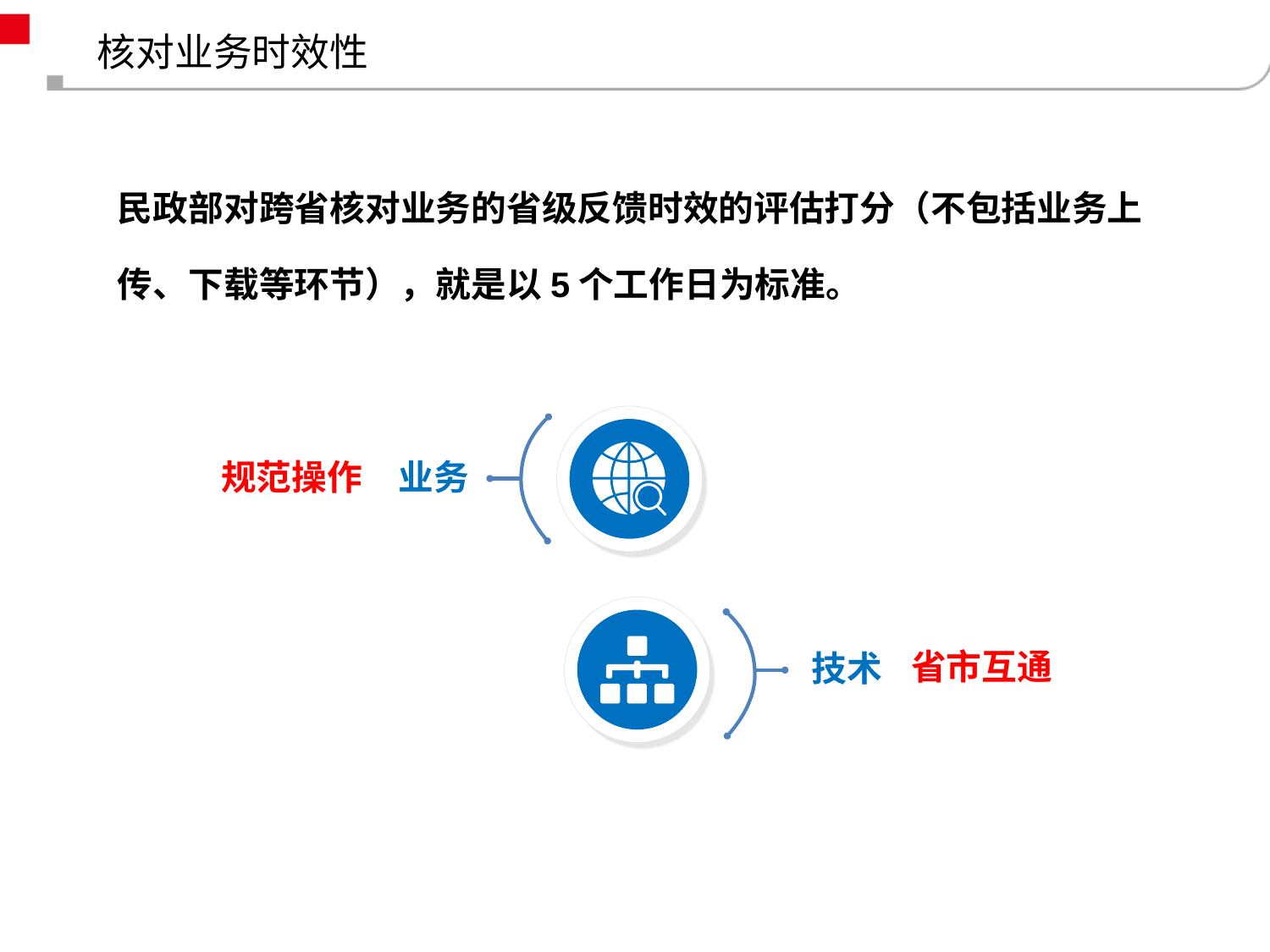

# 核对业务时效性
民政部对跨省核对业务的省级反馈时效的评估打分（不包括业务上传、下载等环节），就是以5个工作日为标准。

规范操作
业务

省市互通
技术